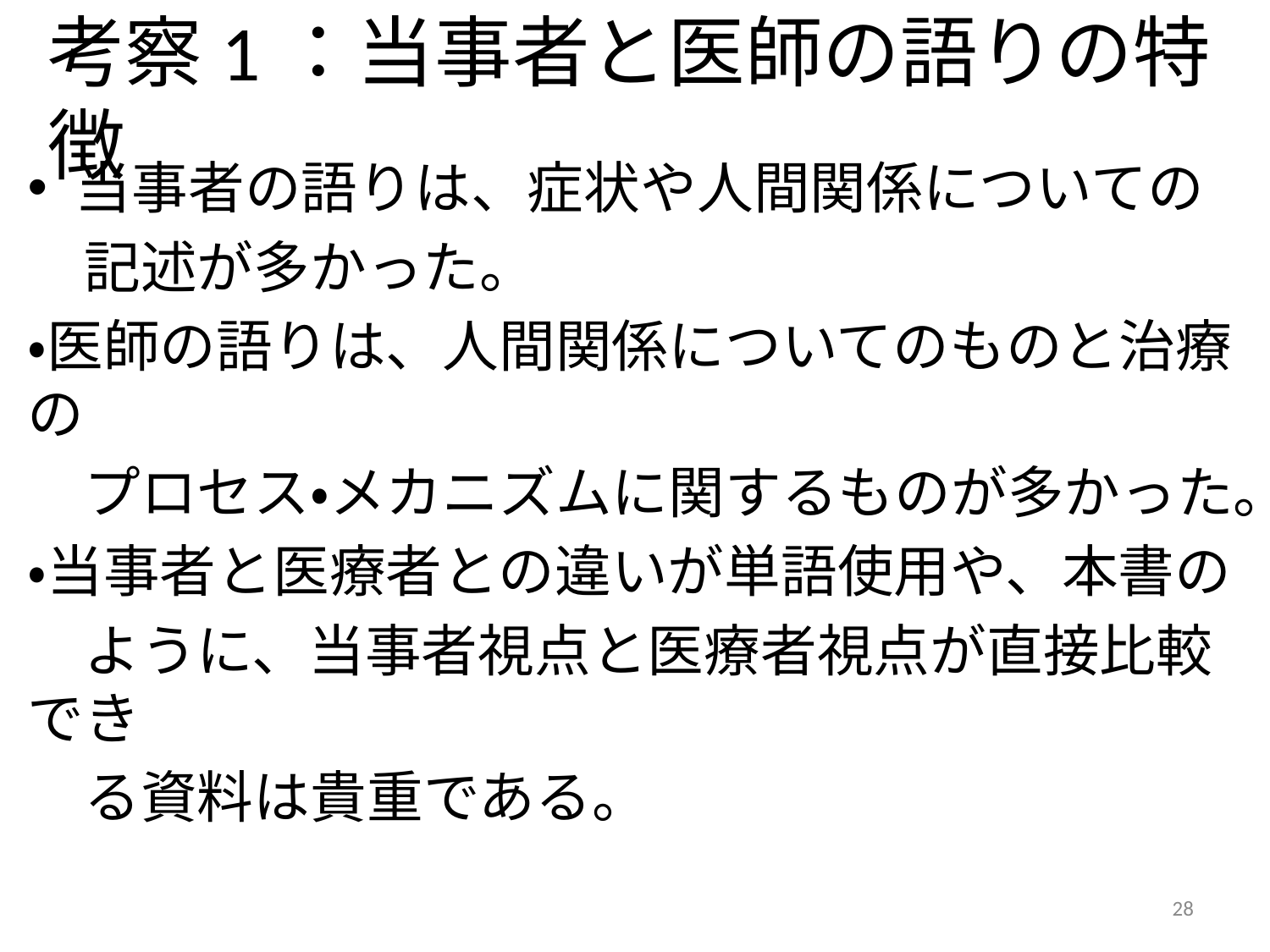

# 考察1：当事者と医師の語りの特徴
当事者の語りは、症状や人間関係についての
　記述が多かった。
・医師の語りは、人間関係についてのものと治療の
　プロセス・メカニズムに関するものが多かった。
・当事者と医療者との違いが単語使用や、本書の
　ように、当事者視点と医療者視点が直接比較でき
　る資料は貴重である。
28